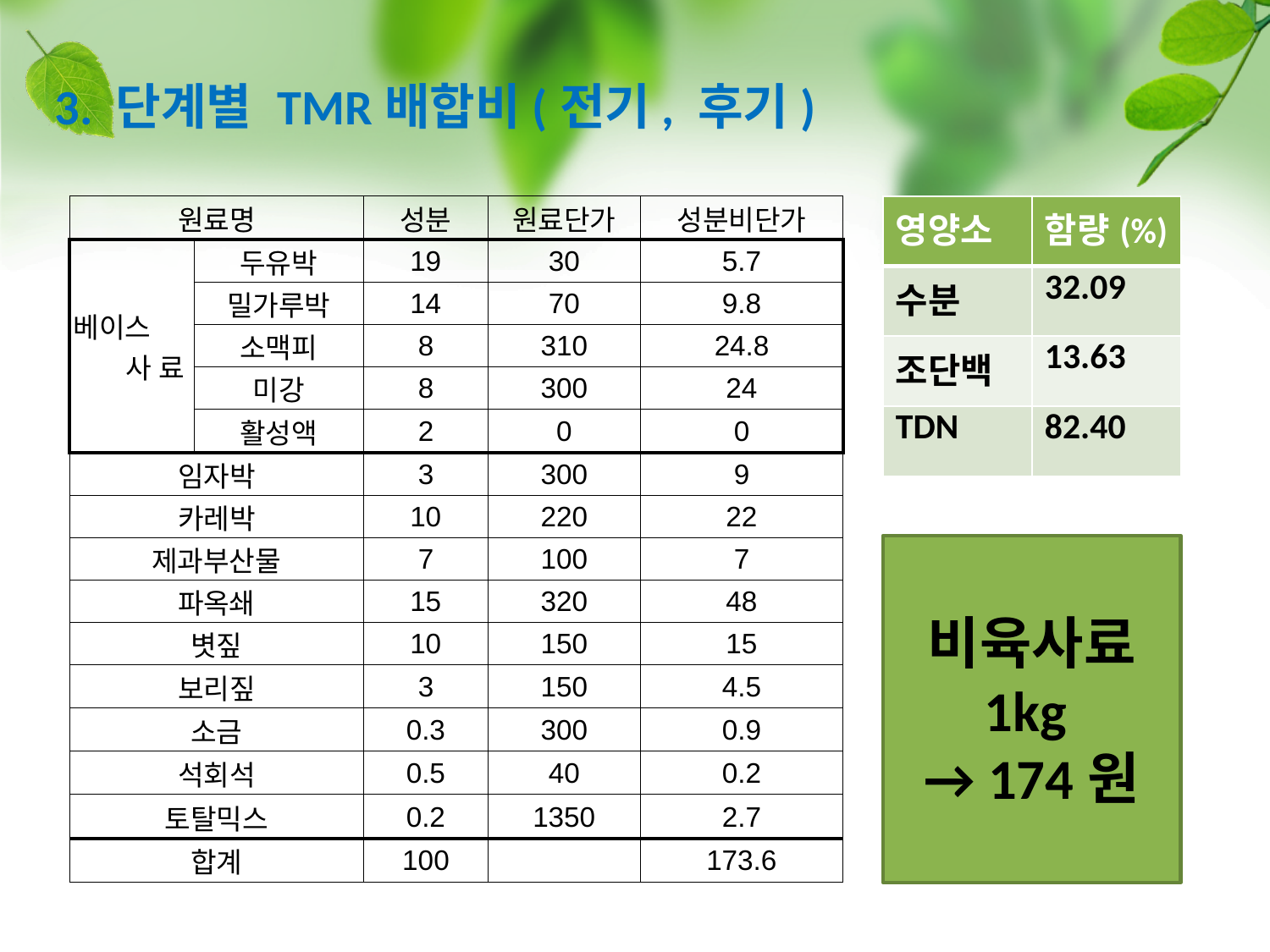

# 3. 단계별 TMR배합비(전기, 후기)
| 원료명 |  | 성분 | 원료단가 | 성분비단가 |
| --- | --- | --- | --- | --- |
| 베이스 사 료 | 두유박 | 19 | 30 | 5.7 |
|  | 밀가루박 | 14 | 70 | 9.8 |
|  | 소맥피 | 8 | 310 | 24.8 |
|  | 미강 | 8 | 300 | 24 |
|  | 활성액 | 2 | 0 | 0 |
| 임자박 |  | 3 | 300 | 9 |
| 카레박 |  | 10 | 220 | 22 |
| 제과부산물 |  | 7 | 100 | 7 |
| 파옥쇄 |  | 15 | 320 | 48 |
| 볏짚 |  | 10 | 150 | 15 |
| 보리짚 |  | 3 | 150 | 4.5 |
| 소금 |  | 0.3 | 300 | 0.9 |
| 석회석 |  | 0.5 | 40 | 0.2 |
| 토탈믹스 |  | 0.2 | 1350 | 2.7 |
| 합계 |  | 100 |  | 173.6 |
| 영양소 | 함량(%) |
| --- | --- |
| 수분 | 32.09 |
| 조단백 | 13.63 |
| TDN | 82.40 |
비육사료 1kg
→ 174원